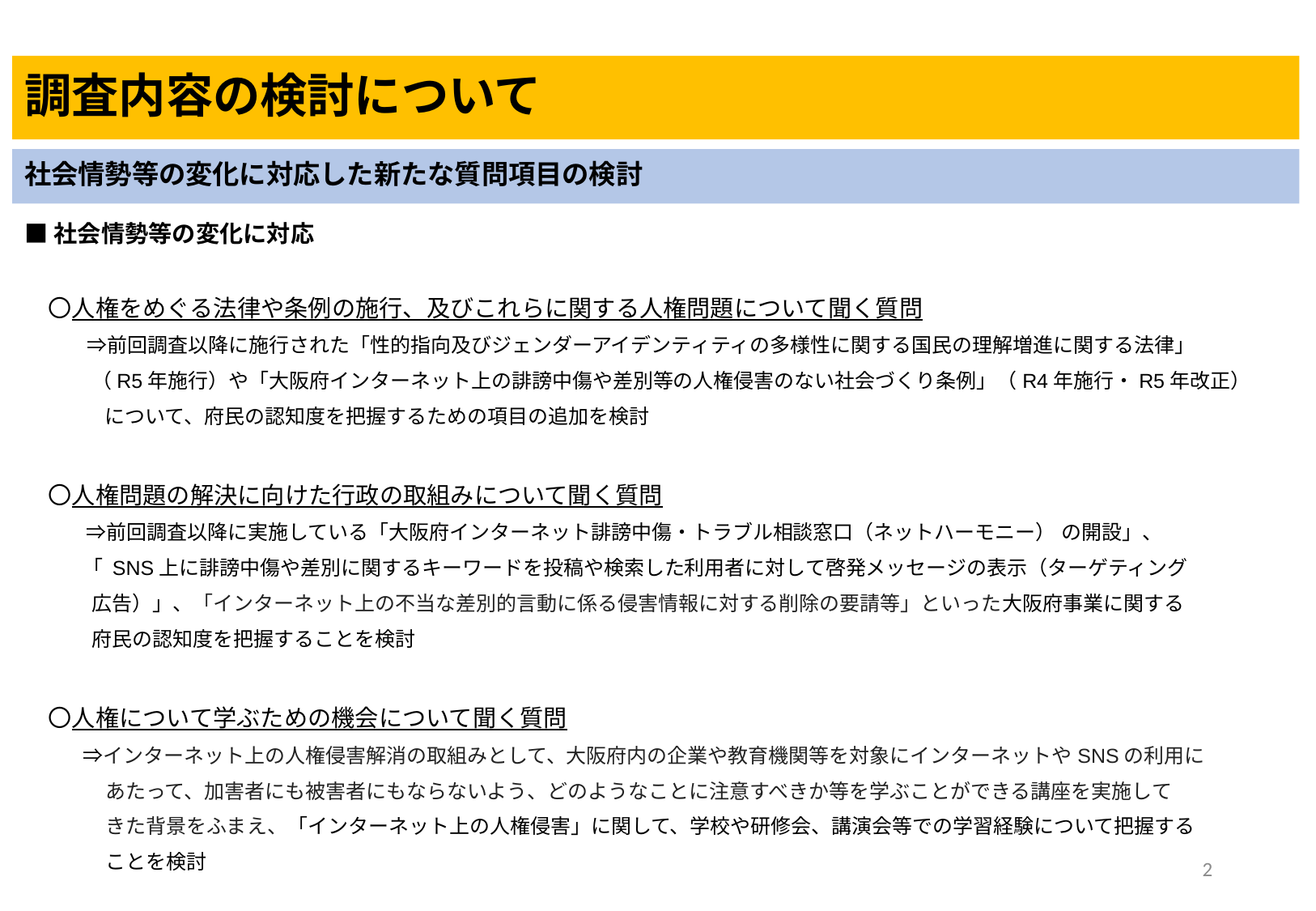

# 調査内容の検討について

社会情勢等の変化に対応した新たな質問項目の検討
■社会情勢等の変化に対応

　〇人権をめぐる法律や条例の施行、及びこれらに関する人権問題について聞く質問
　　     ⇒前回調査以降に施行された「性的指向及びジェンダーアイデンティティの多様性に関する国民の理解増進に関する法律」
　　      （R5年施行）や「大阪府インターネット上の誹謗中傷や差別等の人権侵害のない社会づくり条例」（R4年施行・R5年改正）
　　         について、府民の認知度を把握するための項目の追加を検討

　〇人権問題の解決に向けた行政の取組みについて聞く質問
　　    ⇒前回調査以降に実施している「大阪府インターネット誹謗中傷・トラブル相談窓口（ネットハーモニー） の開設」、
            「 SNS上に誹謗中傷や差別に関するキーワードを投稿や検索した利用者に対して啓発メッセージの表示（ターゲティング
              広告）」、「インターネット上の不当な差別的言動に係る侵害情報に対する削除の要請等」といった大阪府事業に関する
              府民の認知度を把握することを検討

　〇人権について学ぶための機会について聞く質問
　　    ⇒インターネット上の人権侵害解消の取組みとして、大阪府内の企業や教育機関等を対象にインターネットやSNSの利用に
　　　　あたって、加害者にも被害者にもならないよう、どのようなことに注意すべきか等を学ぶことができる講座を実施して
　　　　きた背景をふまえ、「インターネット上の人権侵害」に関して、学校や研修会、講演会等での学習経験について把握する
　　　　ことを検討

2